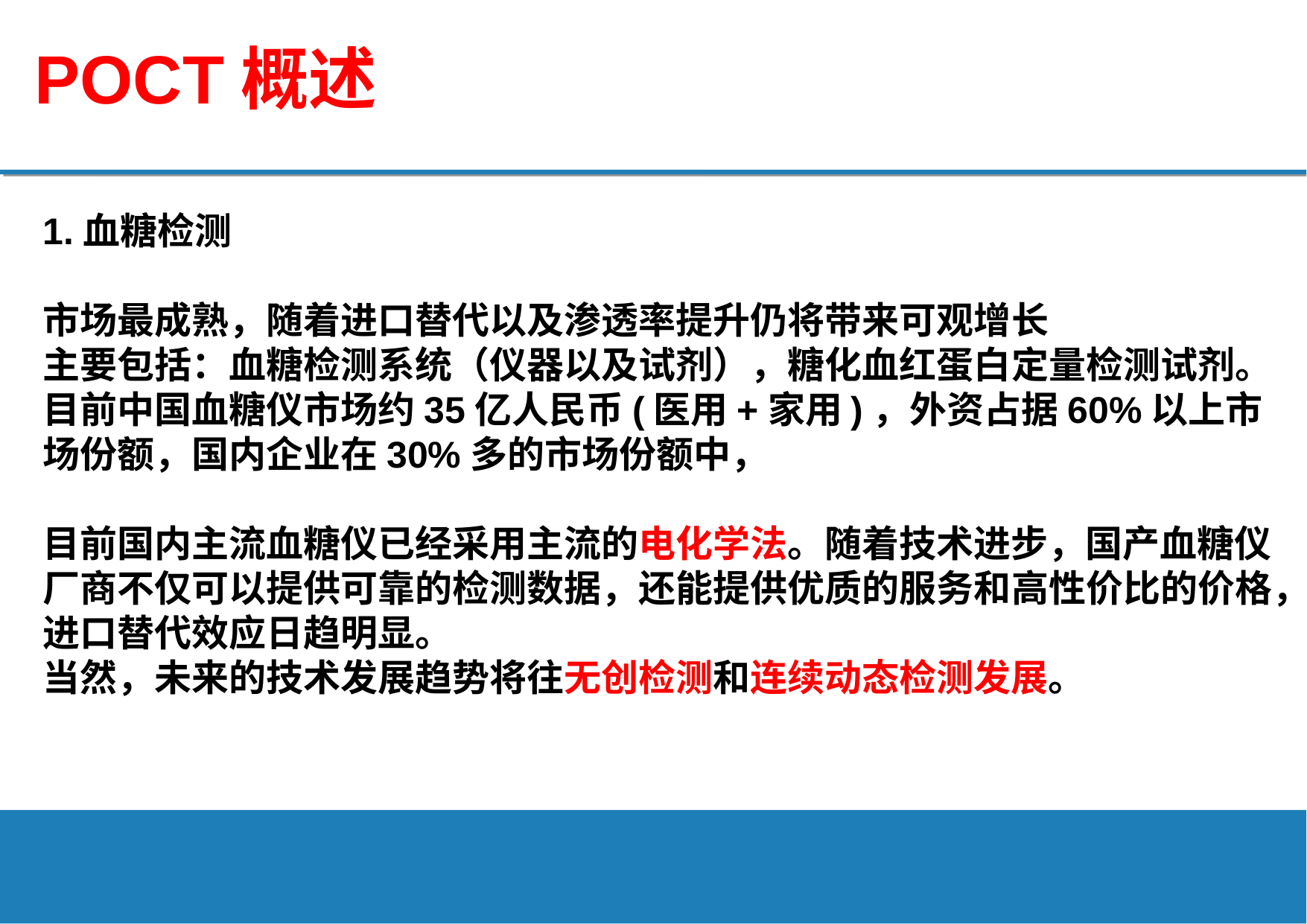

POCT概述
1.血糖检测

市场最成熟，随着进口替代以及渗透率提升仍将带来可观增长
主要包括：血糖检测系统（仪器以及试剂），糖化血红蛋白定量检测试剂。
目前中国血糖仪市场约35亿人民币(医用+家用)，外资占据60%以上市场份额，国内企业在30%多的市场份额中，

目前国内主流血糖仪已经采用主流的电化学法。随着技术进步，国产血糖仪厂商不仅可以提供可靠的检测数据，还能提供优质的服务和高性价比的价格，进口替代效应日趋明显。
当然，未来的技术发展趋势将往无创检测和连续动态检测发展。